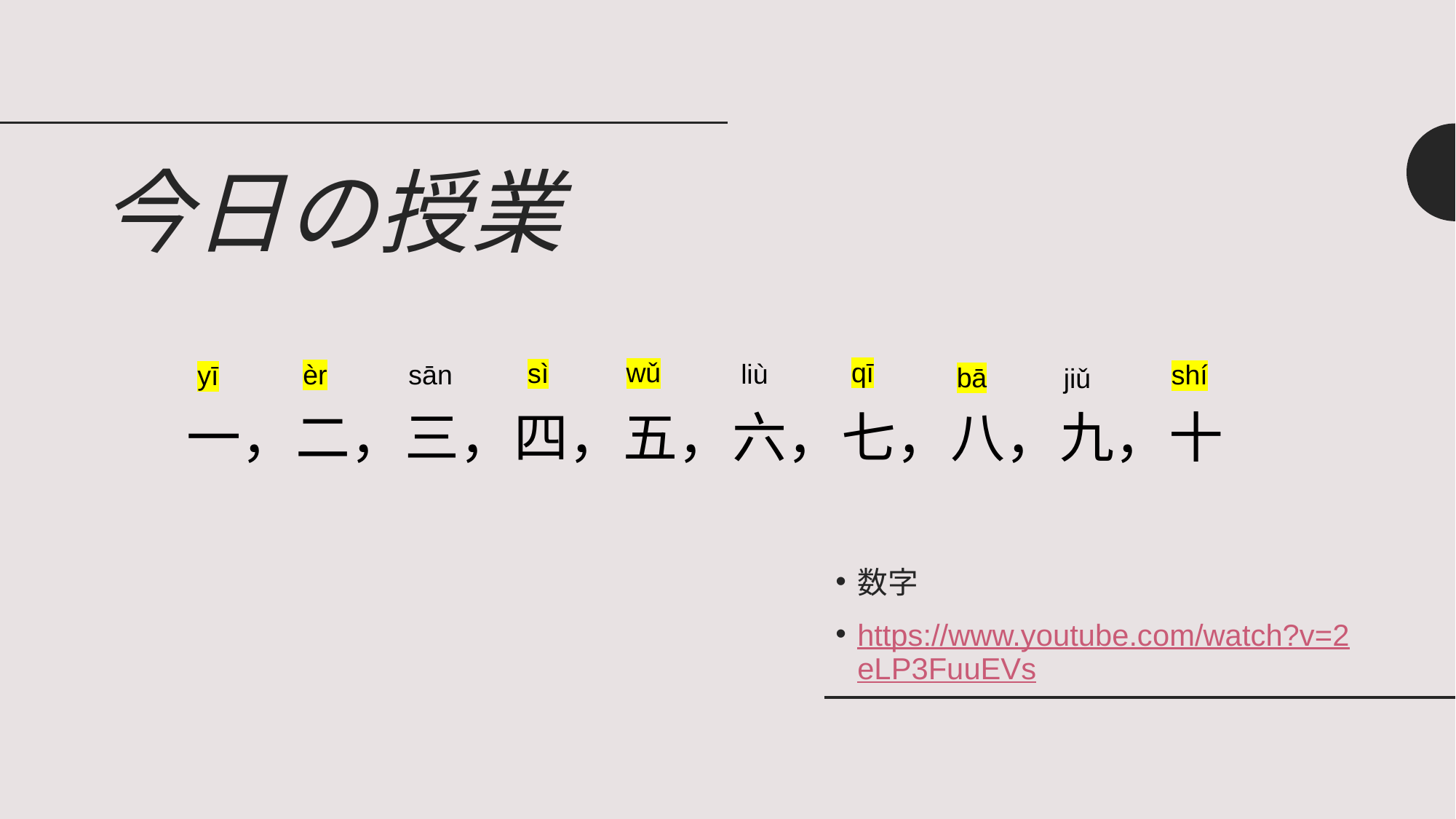

# 今日の授業
qī
wǔ
sì
liù
èr
sān
shí
yī
bā
jiǔ

数字
https://www.youtube.com/watch?v=2eLP3FuuEVs
一，二，三，四，五，六，七，八，九，十